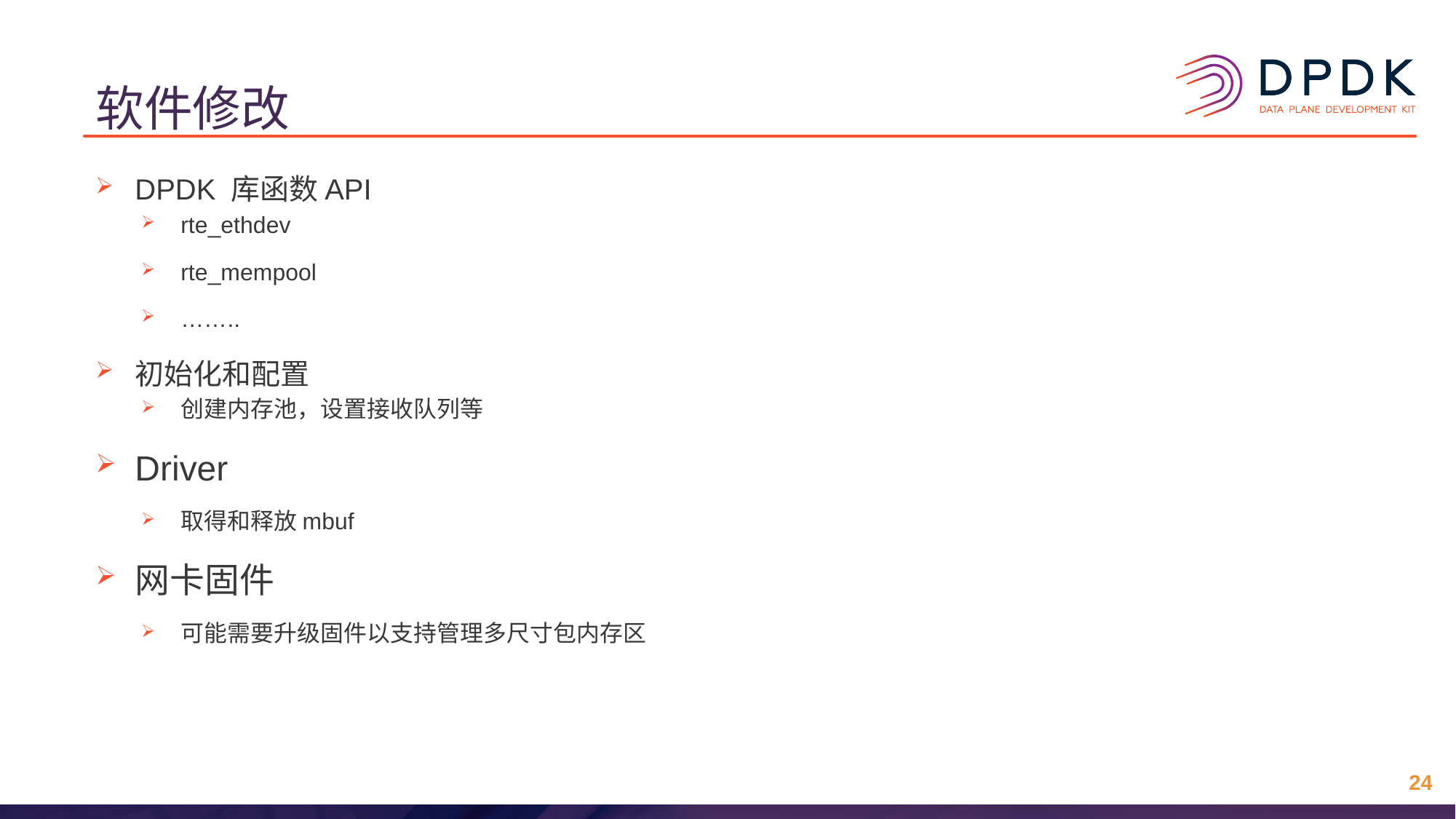

# 软件修改
DPDK 库函数API
rte_ethdev
rte_mempool
……..
初始化和配置
创建内存池，设置接收队列等
Driver
取得和释放mbuf
网卡固件
可能需要升级固件以支持管理多尺寸包内存区